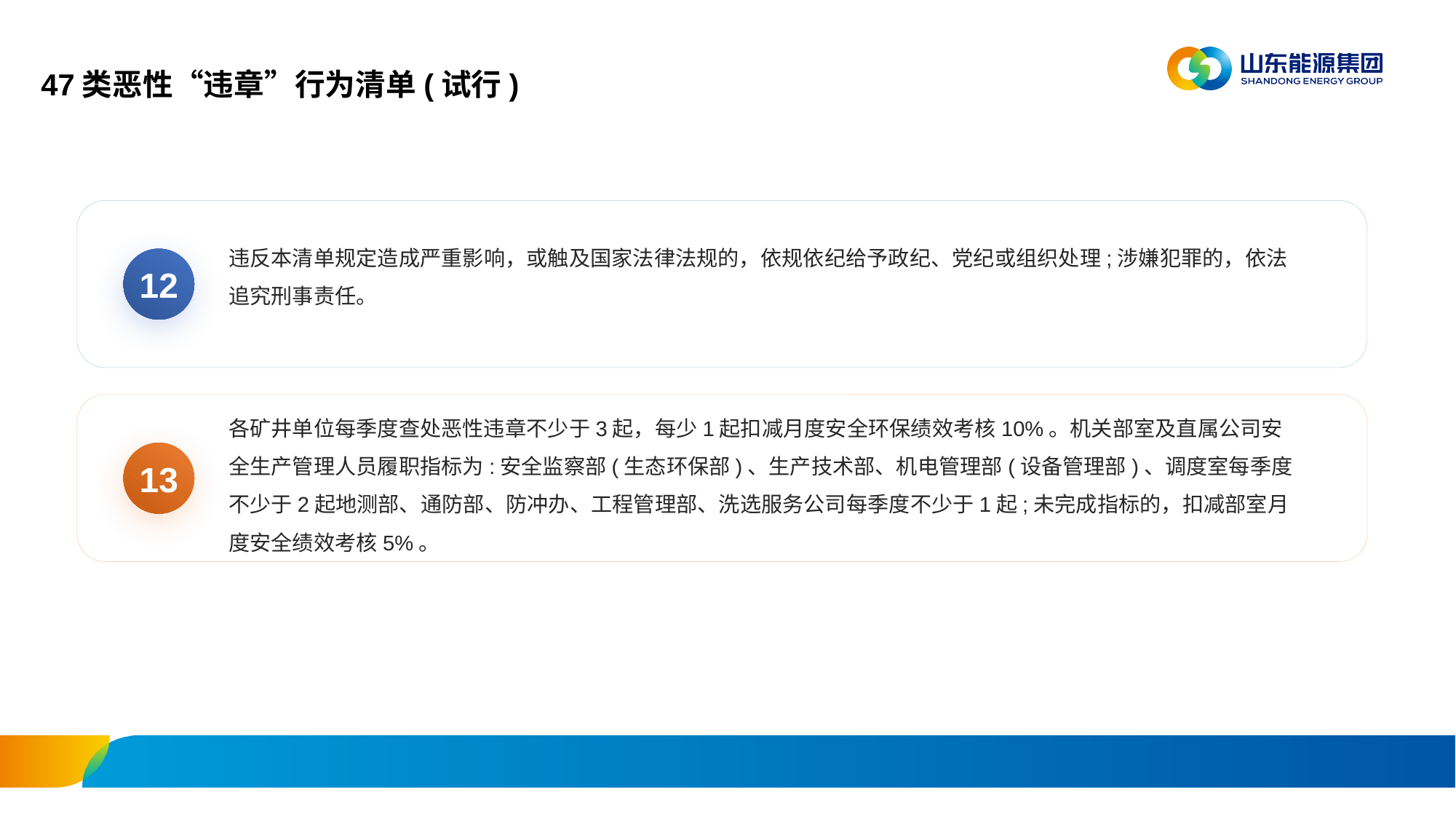

47类恶性“违章”行为清单(试行)

违反本清单规定造成严重影响，或触及国家法律法规的，依规依纪给予政纪、党纪或组织处理;涉嫌犯罪的，依法追究刑事责任。
12

各矿井单位每季度查处恶性违章不少于3起，每少1起扣减月度安全环保绩效考核10%。机关部室及直属公司安全生产管理人员履职指标为:安全监察部(生态环保部)、生产技术部、机电管理部(设备管理部)、调度室每季度不少于2起地测部、通防部、防冲办、工程管理部、洗选服务公司每季度不少于1起;未完成指标的，扣减部室月度安全绩效考核5%。
13